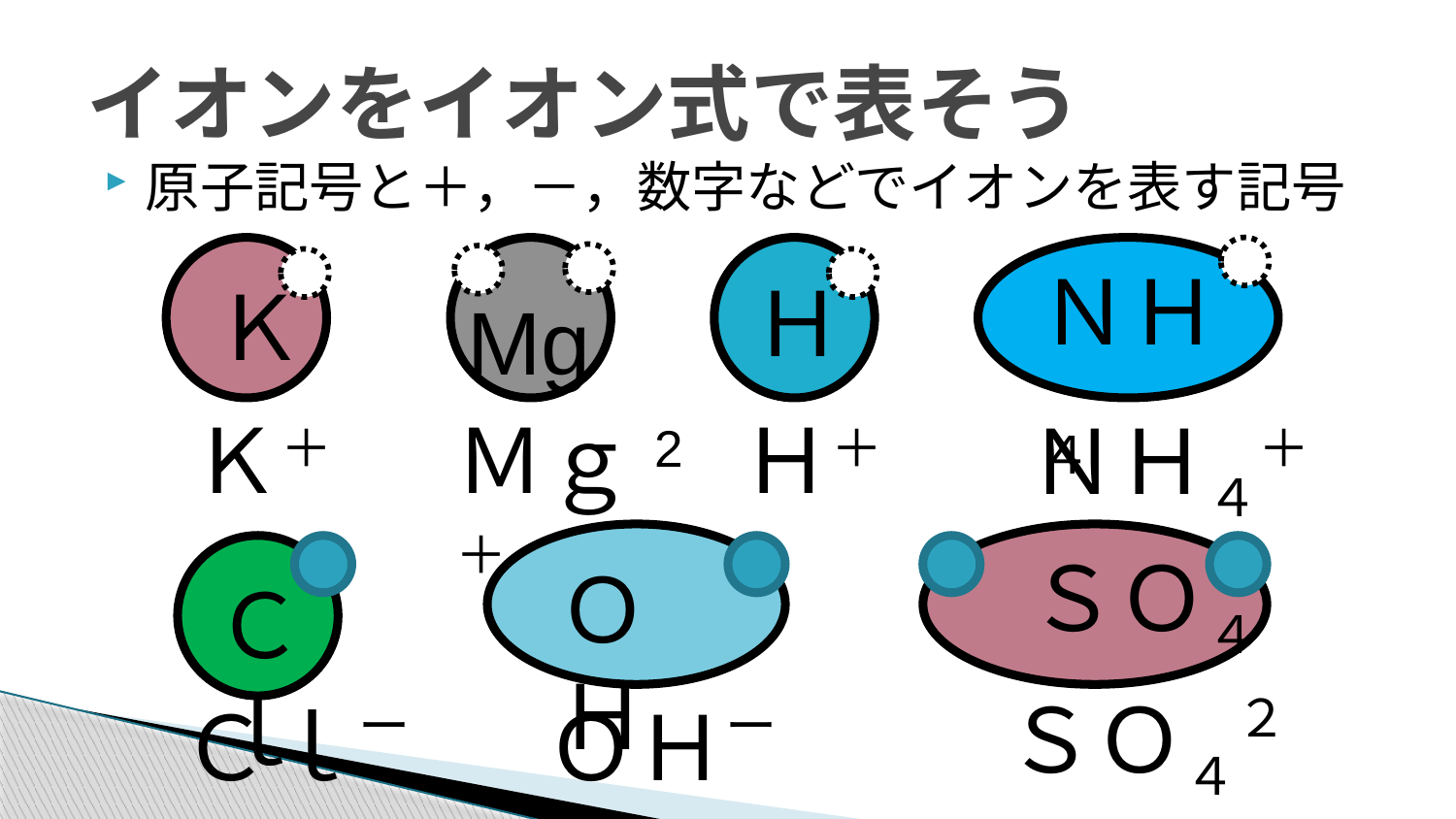

# イオンをイオン式で表そう
原子記号と＋，－，数字などでイオンを表す記号

ＮＨ４
Ｈ
Ｋ
Mg
Ｋ＋
Ｍｇ2＋
Ｈ＋
ＮＨ４＋

ＳＯ４

ＯＨ
Ｃｌ
ＳＯ４２－
Ｃｌー
ＯＨー